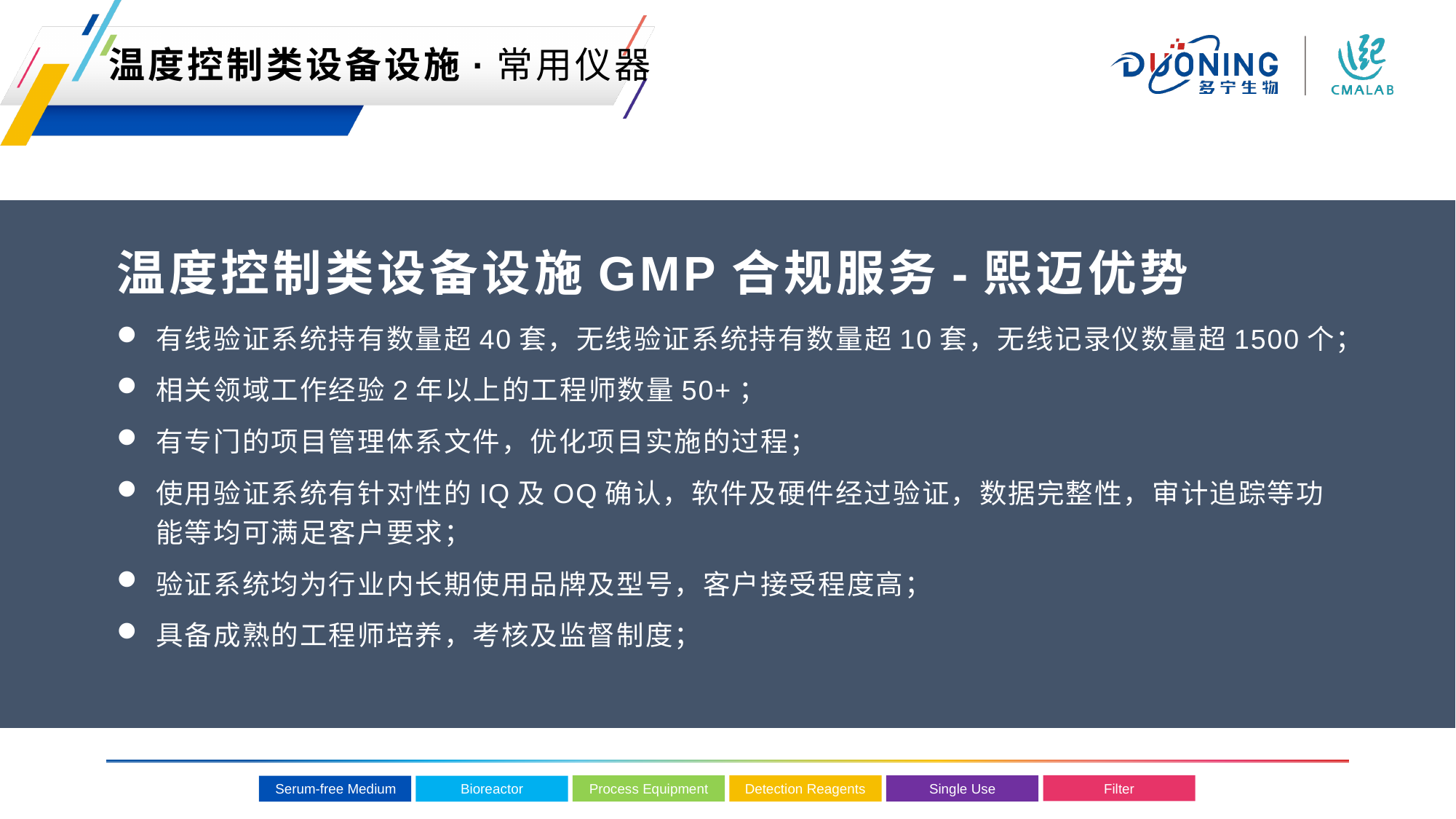

温度控制类设备设施·常用仪器

温度控制类设备设施GMP合规服务-熙迈优势
有线验证系统持有数量超40套，无线验证系统持有数量超10套，无线记录仪数量超1500个；
相关领域工作经验2年以上的工程师数量50+；
有专门的项目管理体系文件，优化项目实施的过程；
使用验证系统有针对性的IQ及OQ确认，软件及硬件经过验证，数据完整性，审计追踪等功能等均可满足客户要求；
验证系统均为行业内长期使用品牌及型号，客户接受程度高；
具备成熟的工程师培养，考核及监督制度；